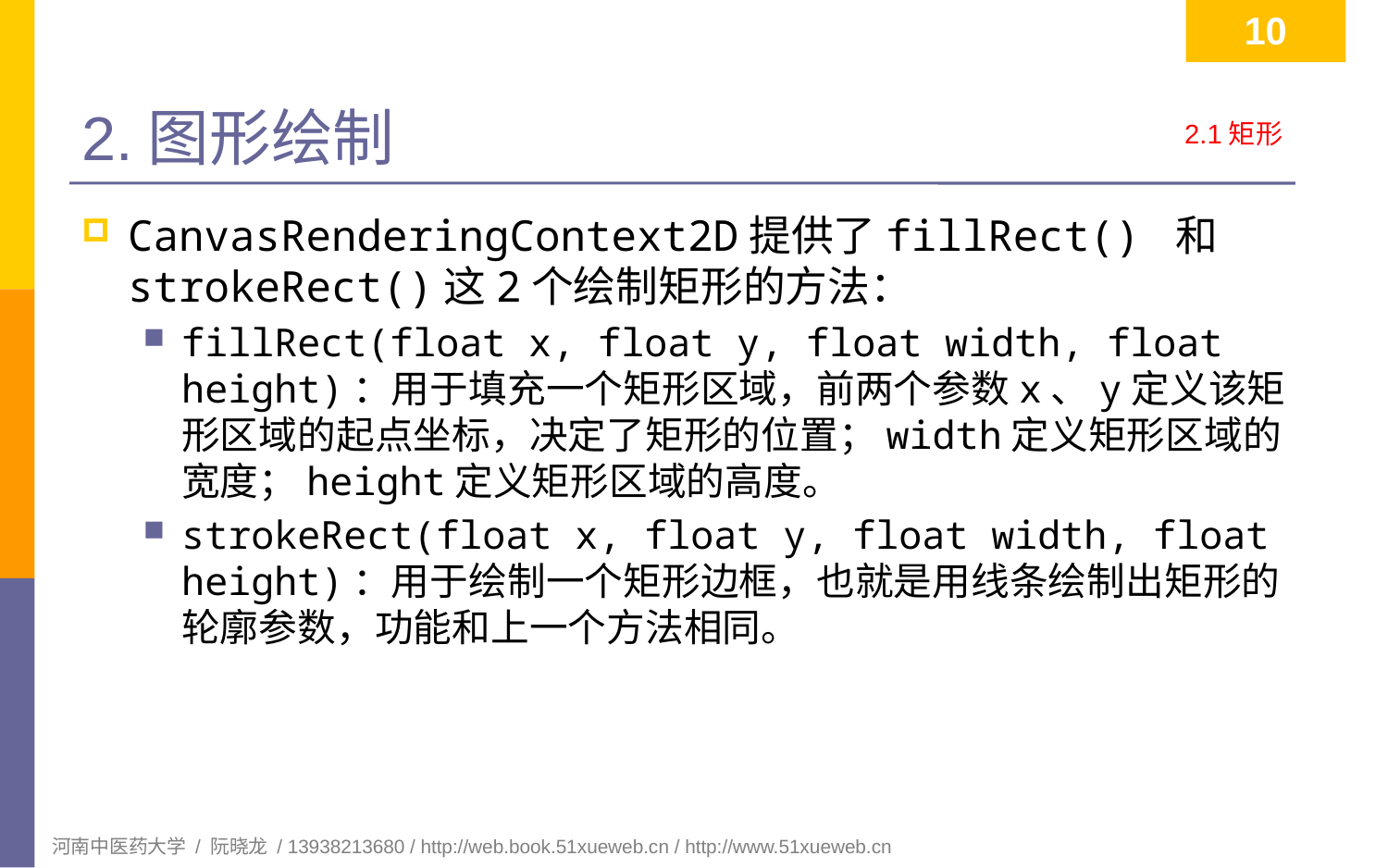

10
# 2.图形绘制
2.1矩形
CanvasRenderingContext2D提供了fillRect() 和strokeRect()这2个绘制矩形的方法：
fillRect(float x, float y, float width, float height)：用于填充一个矩形区域，前两个参数x、y定义该矩形区域的起点坐标，决定了矩形的位置；width定义矩形区域的宽度；height定义矩形区域的高度。
strokeRect(float x, float y, float width, float height)：用于绘制一个矩形边框，也就是用线条绘制出矩形的轮廓参数，功能和上一个方法相同。